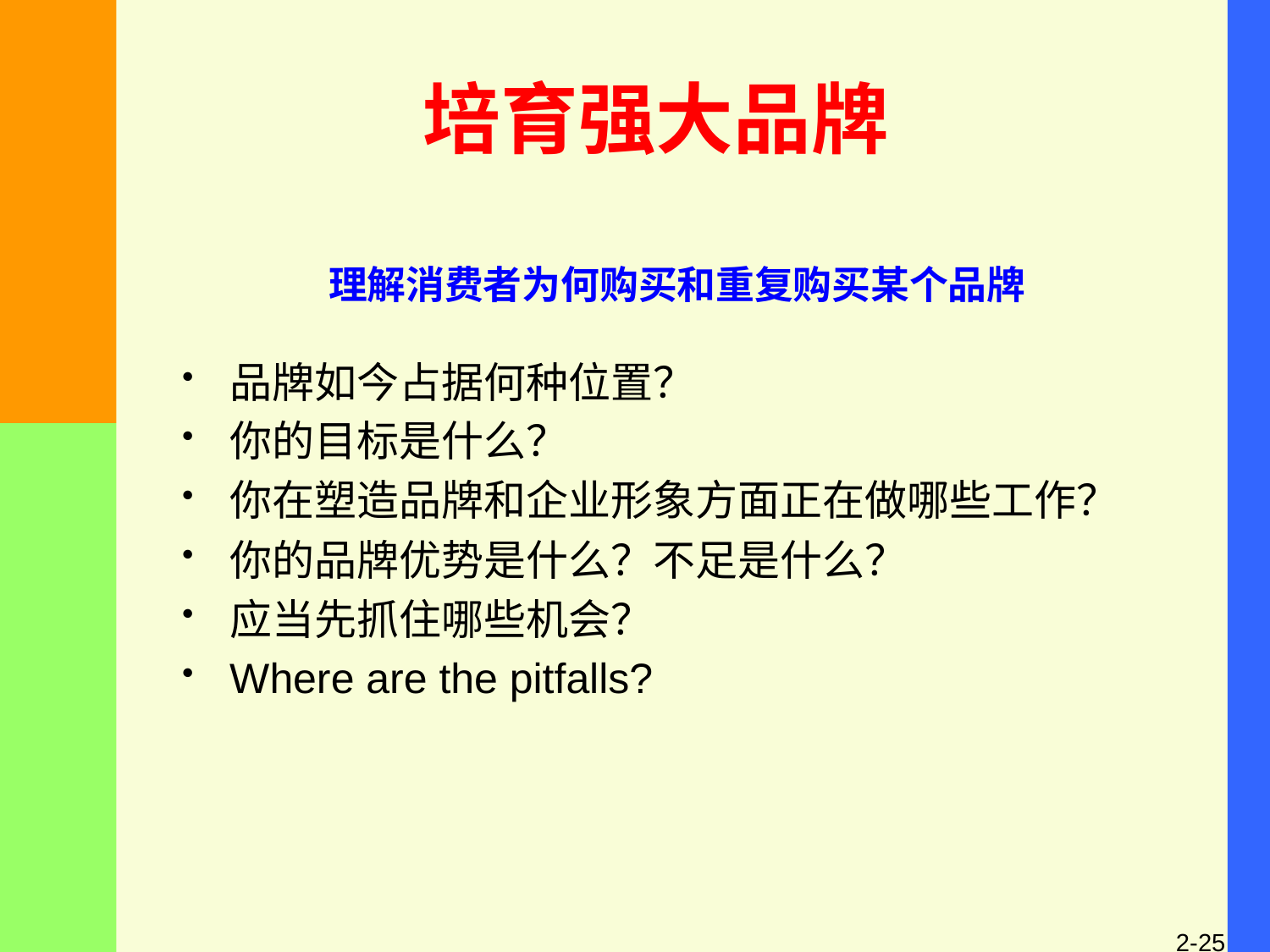

# 培育强大品牌
理解消费者为何购买和重复购买某个品牌
品牌如今占据何种位置？
你的目标是什么？
你在塑造品牌和企业形象方面正在做哪些工作？
你的品牌优势是什么？不足是什么？
应当先抓住哪些机会？
Where are the pitfalls?

2-25